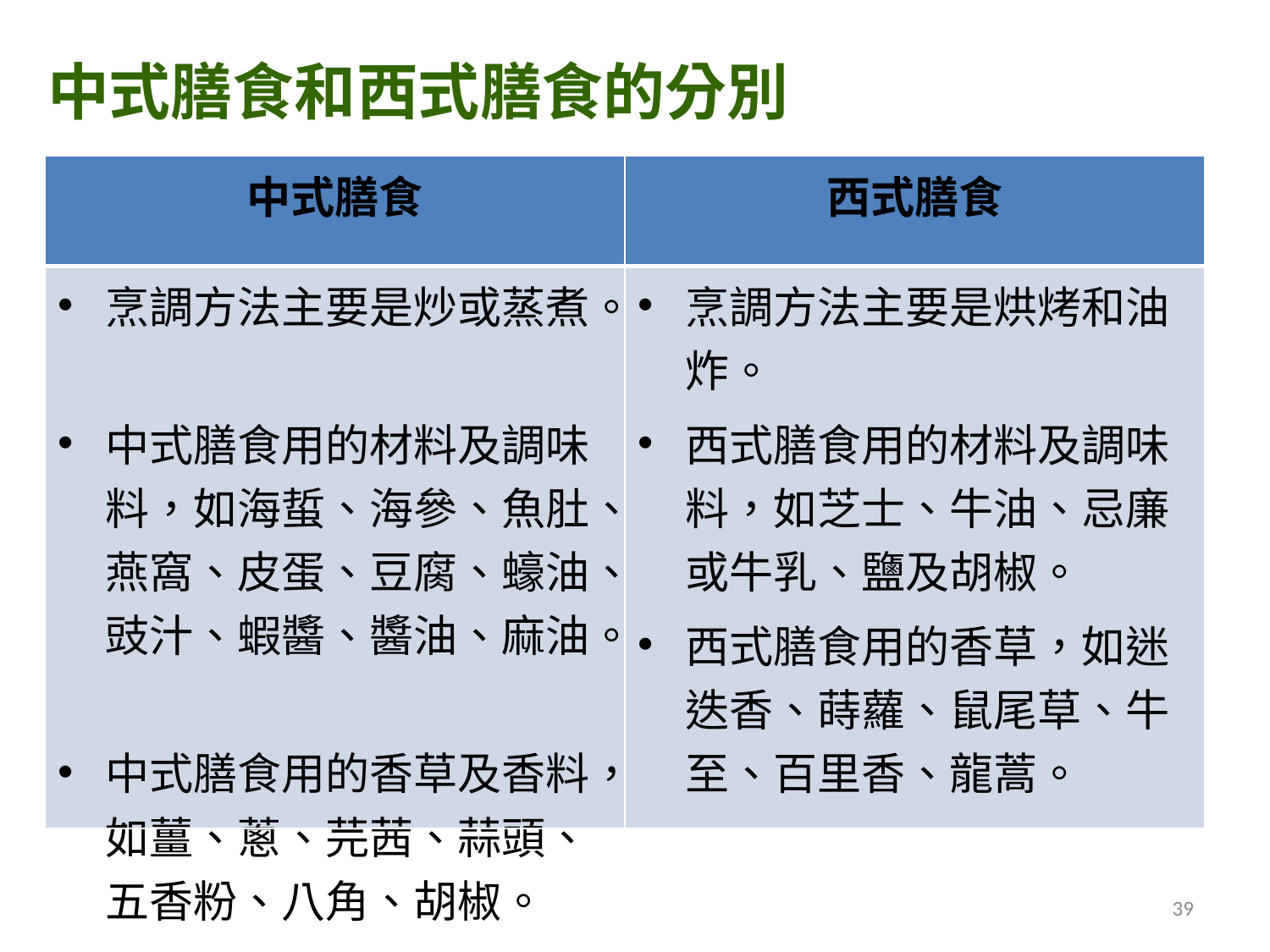

中式膳食和西式膳食的分別
| 中式膳食 | 西式膳食 |
| --- | --- |
| 烹調方法主要是炒或蒸煮。 中式膳食用的材料及調味料，如海蜇、海參、魚肚、燕窩、皮蛋、豆腐、蠔油、豉汁、蝦醬、醬油、麻油。 中式膳食用的香草及香料，如薑、蔥、芫茜、蒜頭、五香粉、八角、胡椒。 | 烹調方法主要是烘烤和油炸。 西式膳食用的材料及調味料，如芝士、牛油、忌廉或牛乳、鹽及胡椒。 西式膳食用的香草，如迷迭香、蒔蘿、鼠尾草、牛至、百里香、龍蒿。 |
39